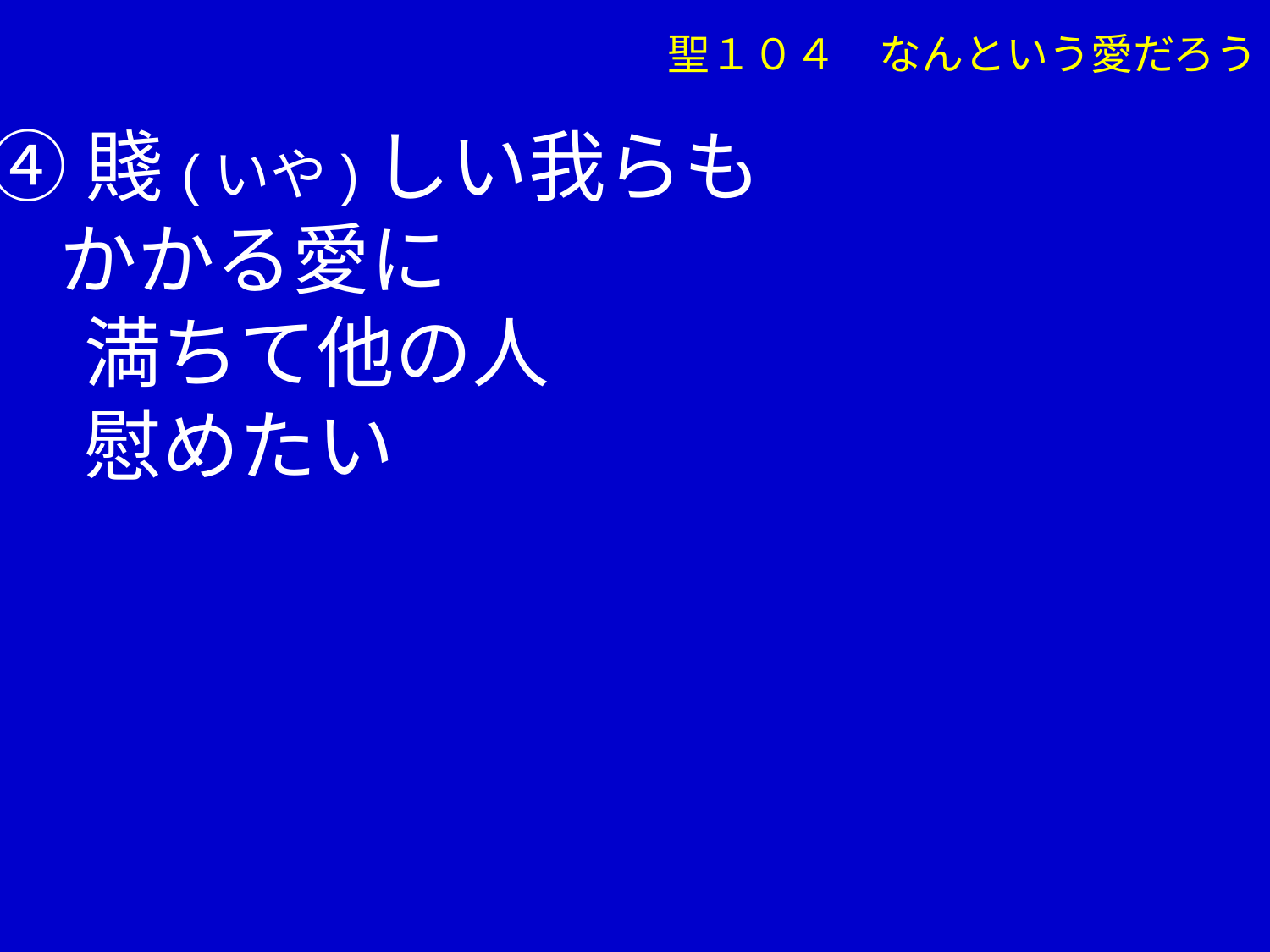

聖１０４　なんという愛だろう
④賤(いや)しい我らも
   かかる愛に
　 満ちて他の人
　 慰めたい